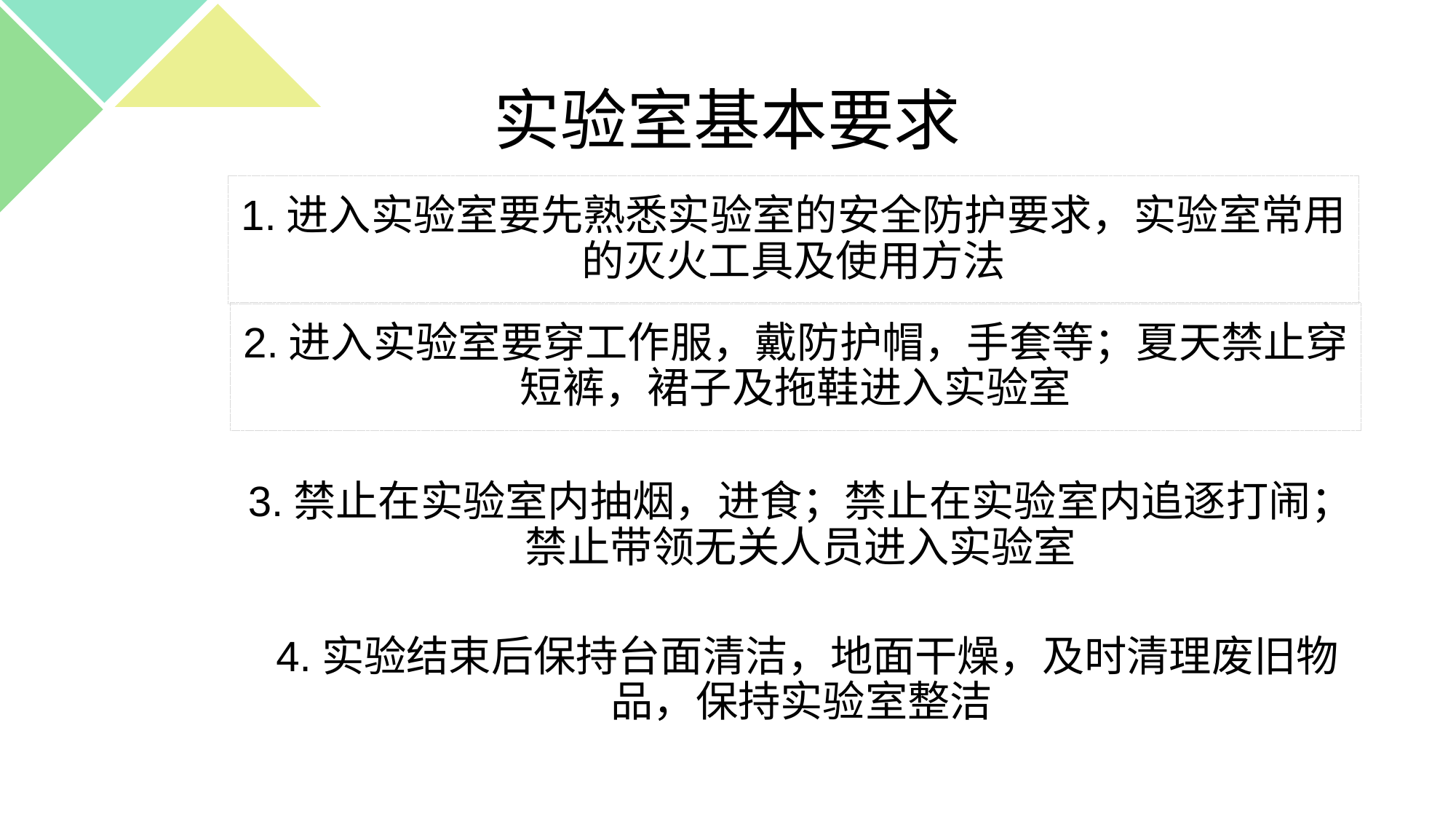

实验室基本要求
1.进入实验室要先熟悉实验室的安全防护要求，实验室常用的灭火工具及使用方法
2.进入实验室要穿工作服，戴防护帽，手套等；夏天禁止穿短裤，裙子及拖鞋进入实验室
3.禁止在实验室内抽烟，进食；禁止在实验室内追逐打闹；禁止带领无关人员进入实验室
 4.实验结束后保持台面清洁，地面干燥，及时清理废旧物品，保持实验室整洁